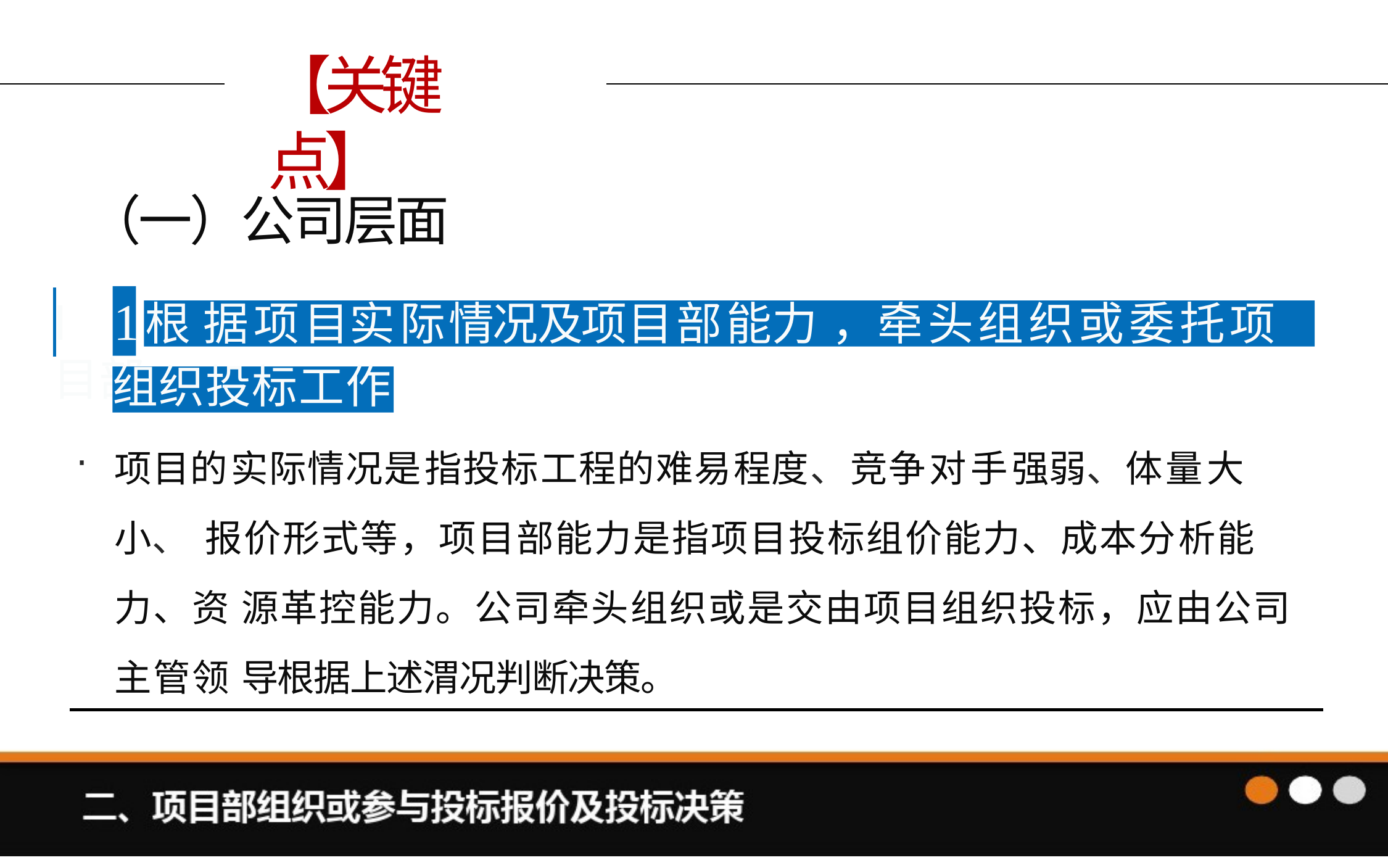

# 【关键点】

（一）公司层面
I	1	根	据项目实际情况及项目部能力 ，牵头组织或委托项目部

组织投标工作
项目的实际情况是指投标工程的难易程度、竞争对手强弱、体量大小、 报价形式等，项目部能力是指项目投标组价能力、成本分析能力、资 源革控能力。公司牵头组织或是交由项目组织投标，应由公司主管领 导根据上述渭况判断决策。